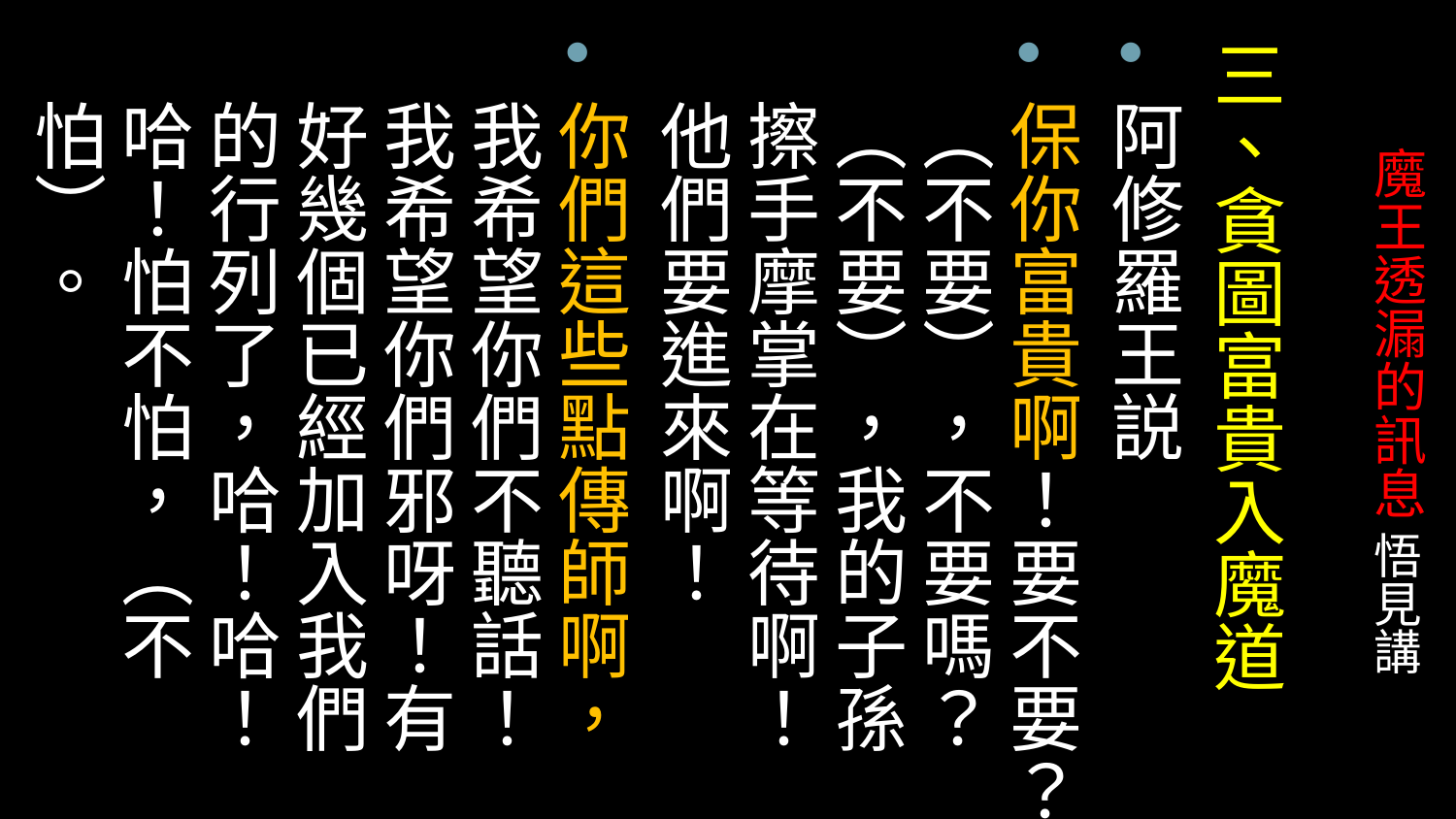

三、貪圖富貴入魔道
阿修羅王説
保你富貴啊！要不要？（不要），不要嗎？（不要），我的子孫擦手摩掌在等待啊！他們要進來啊！
你們這些點傳師啊，我希望你們不聽話！我希望你們邪呀！有好幾個已經加入我們的行列了，哈！哈！哈！怕不怕，（不怕）。
# 魔王透漏的訊息 悟見講